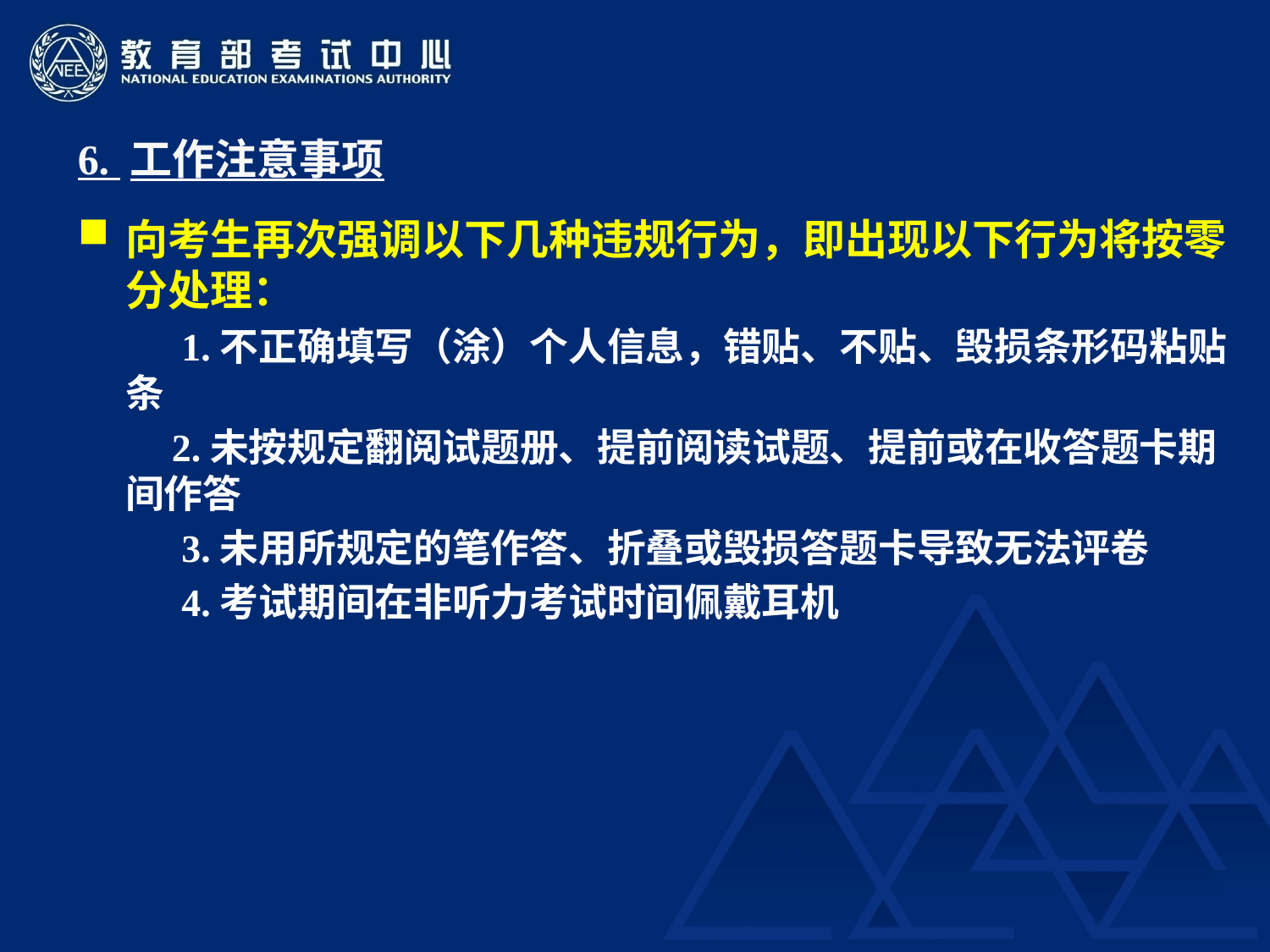

# 6. 工作注意事项
向考生再次强调以下几种违规行为，即出现以下行为将按零分处理：
   1.不正确填写（涂）个人信息，错贴、不贴、毁损条形码粘贴条
  2.未按规定翻阅试题册、提前阅读试题、提前或在收答题卡期间作答
   3.未用所规定的笔作答、折叠或毁损答题卡导致无法评卷
   4.考试期间在非听力考试时间佩戴耳机